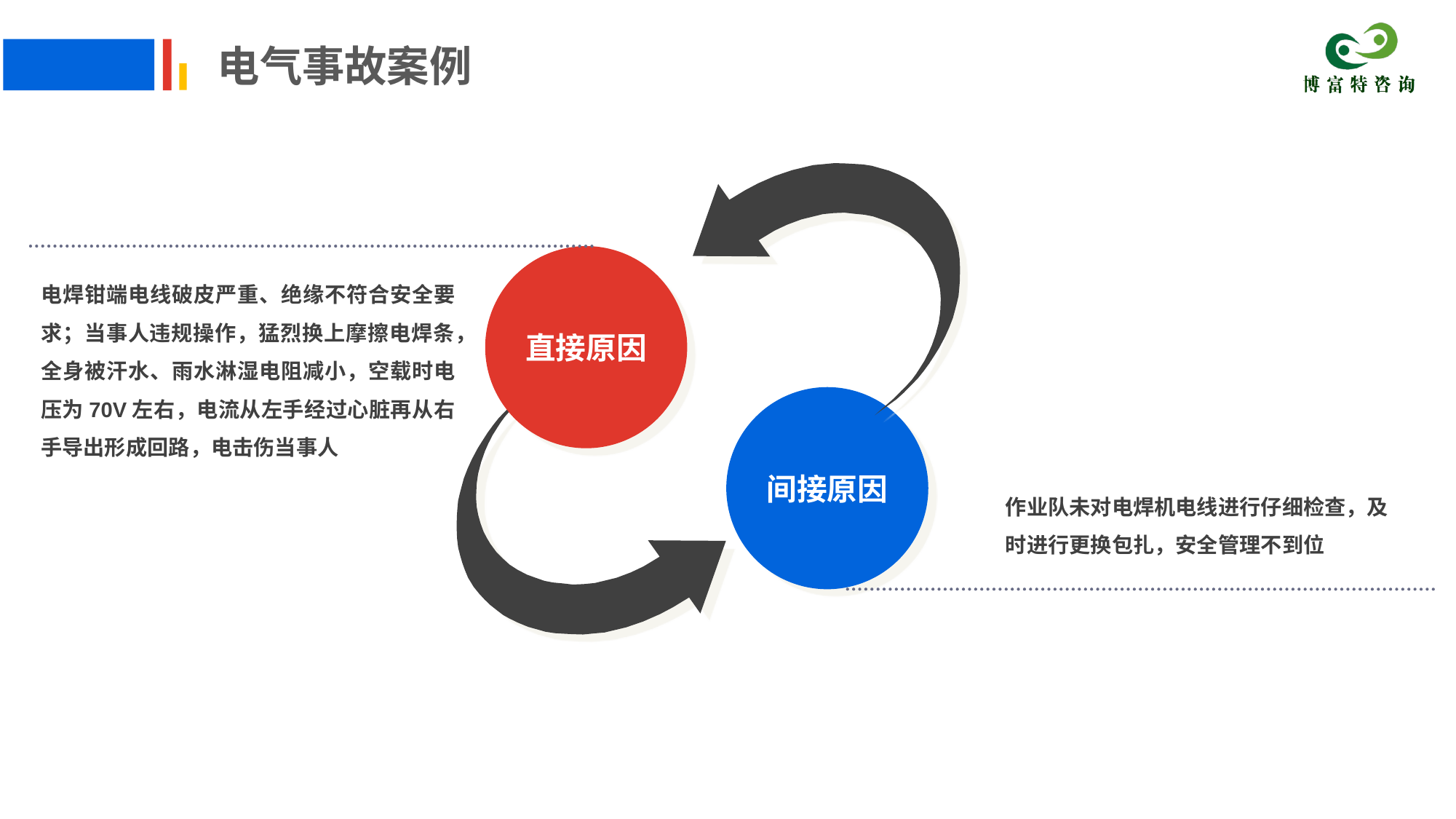

电气事故案例

直接原因
电焊钳端电线破皮严重、绝缘不符合安全要求；当事人违规操作，猛烈换上摩擦电焊条，全身被汗水、雨水淋湿电阻减小，空载时电压为70V左右，电流从左手经过心脏再从右手导出形成回路，电击伤当事人
间接原因

作业队未对电焊机电线进行仔细检查，及时进行更换包扎，安全管理不到位